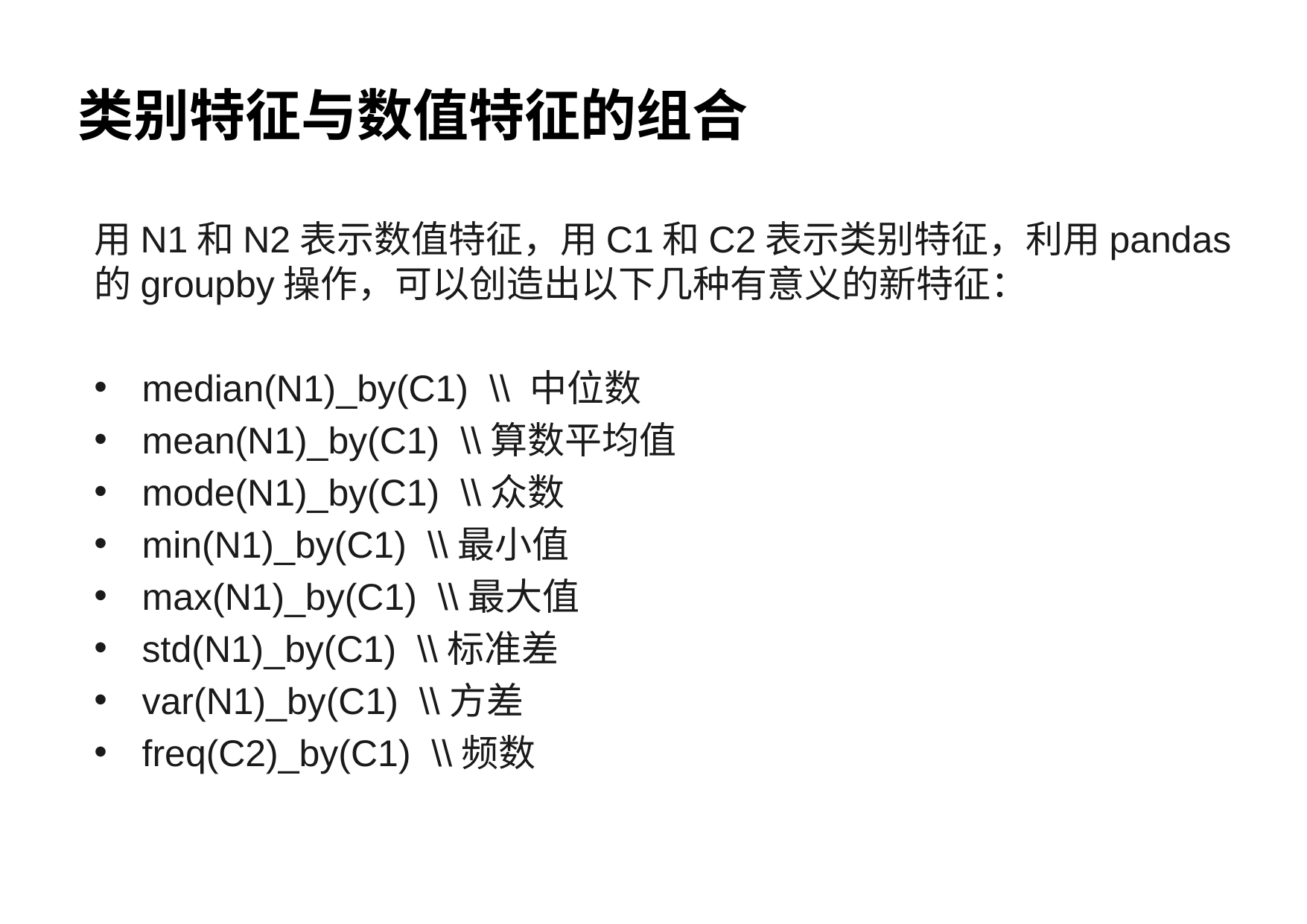

# 类别特征与数值特征的组合

用N1和N2表示数值特征，用C1和C2表示类别特征，利用pandas的groupby操作，可以创造出以下几种有意义的新特征：

median(N1)_by(C1)  \\ 中位数
mean(N1)_by(C1)  \\算数平均值
mode(N1)_by(C1)  \\众数
min(N1)_by(C1)  \\最小值
max(N1)_by(C1)  \\最大值
std(N1)_by(C1)  \\标准差
var(N1)_by(C1)  \\方差
freq(C2)_by(C1)  \\频数